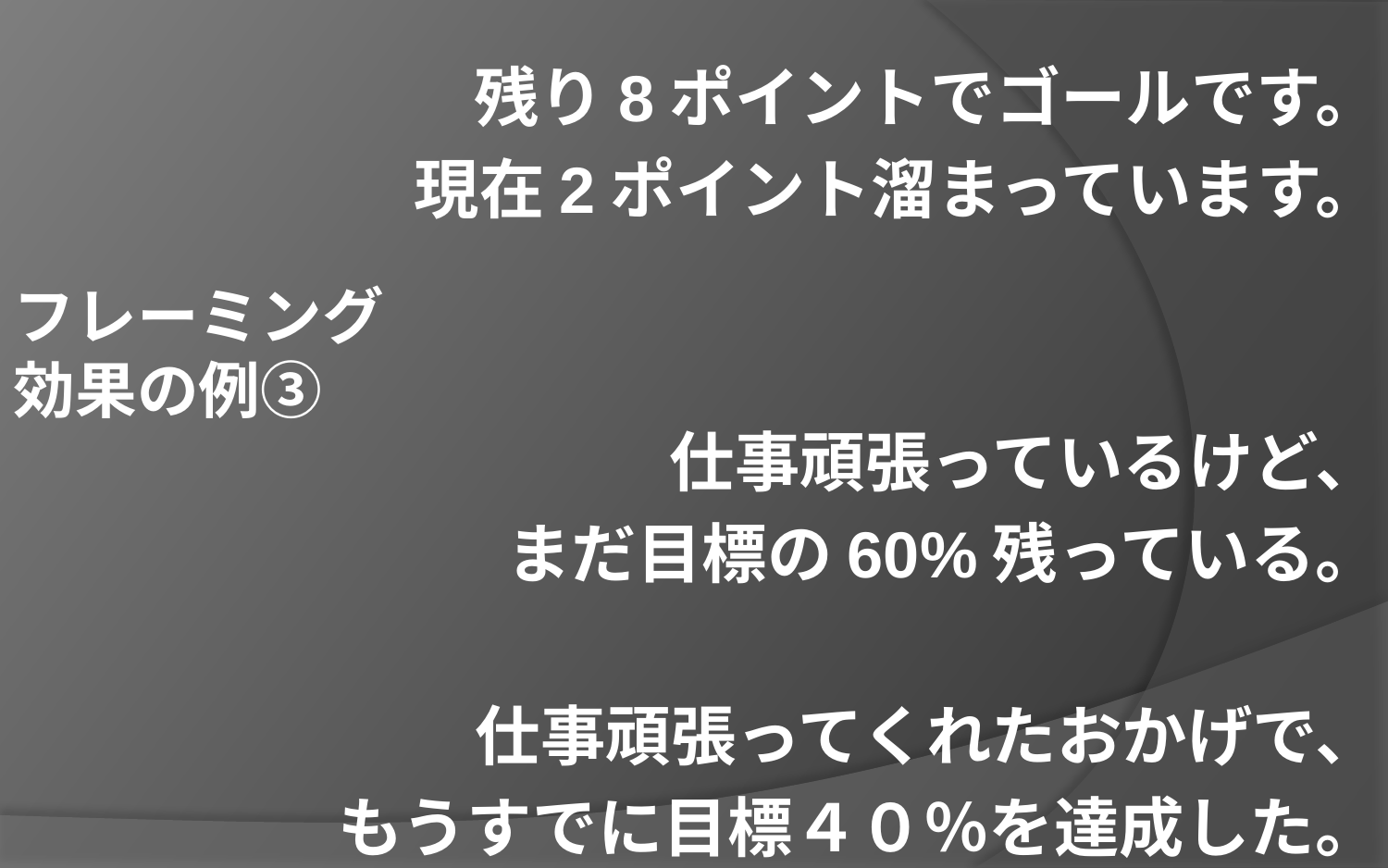

残り8ポイントでゴールです。
現在2ポイント溜まっています。

仕事頑張っているけど、
まだ目標の60%残っている。

仕事頑張ってくれたおかげで、
もうすでに目標４０％を達成した。

フレーミング効果の例③